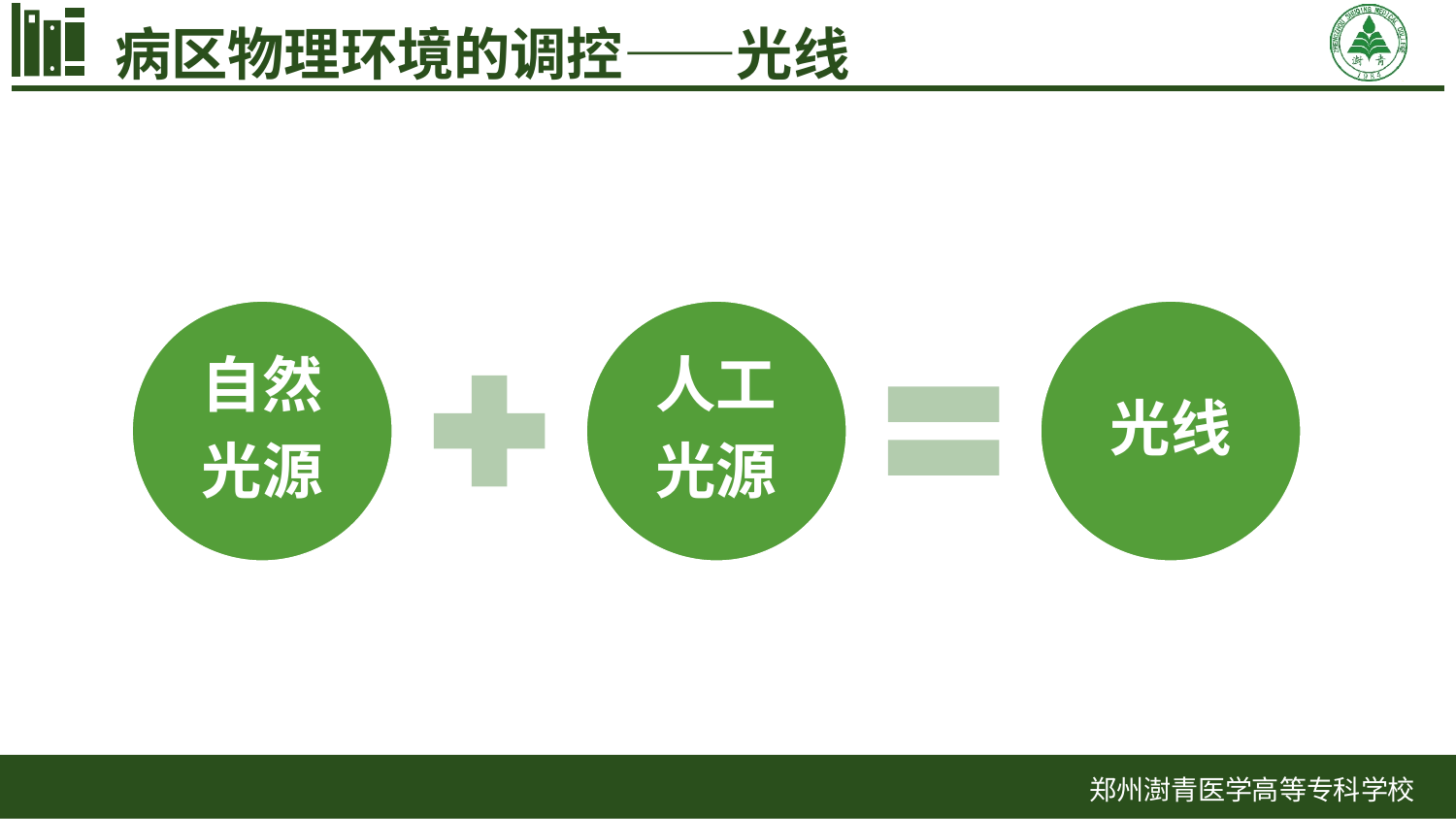

44
病区物理环境的调控——光线
自然
光源

人工
光源

光线